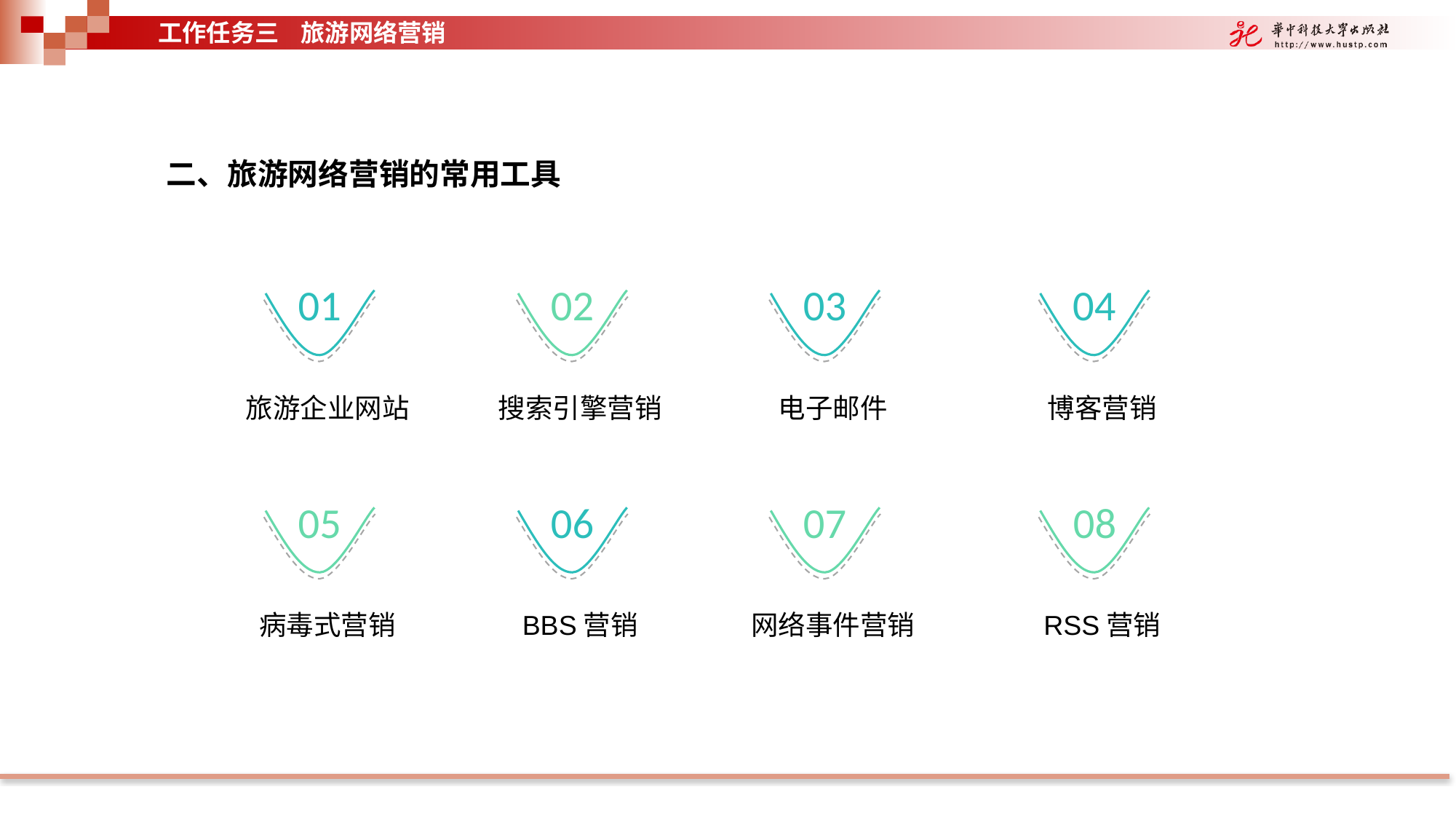

工作任务三    旅游网络营销
二、旅游网络营销的常用工具
01

旅游企业网站
02

搜索引擎营销
03

电子邮件
04

博客营销
05

病毒式营销
06

BBS营销
07

网络事件营销
08

RSS营销